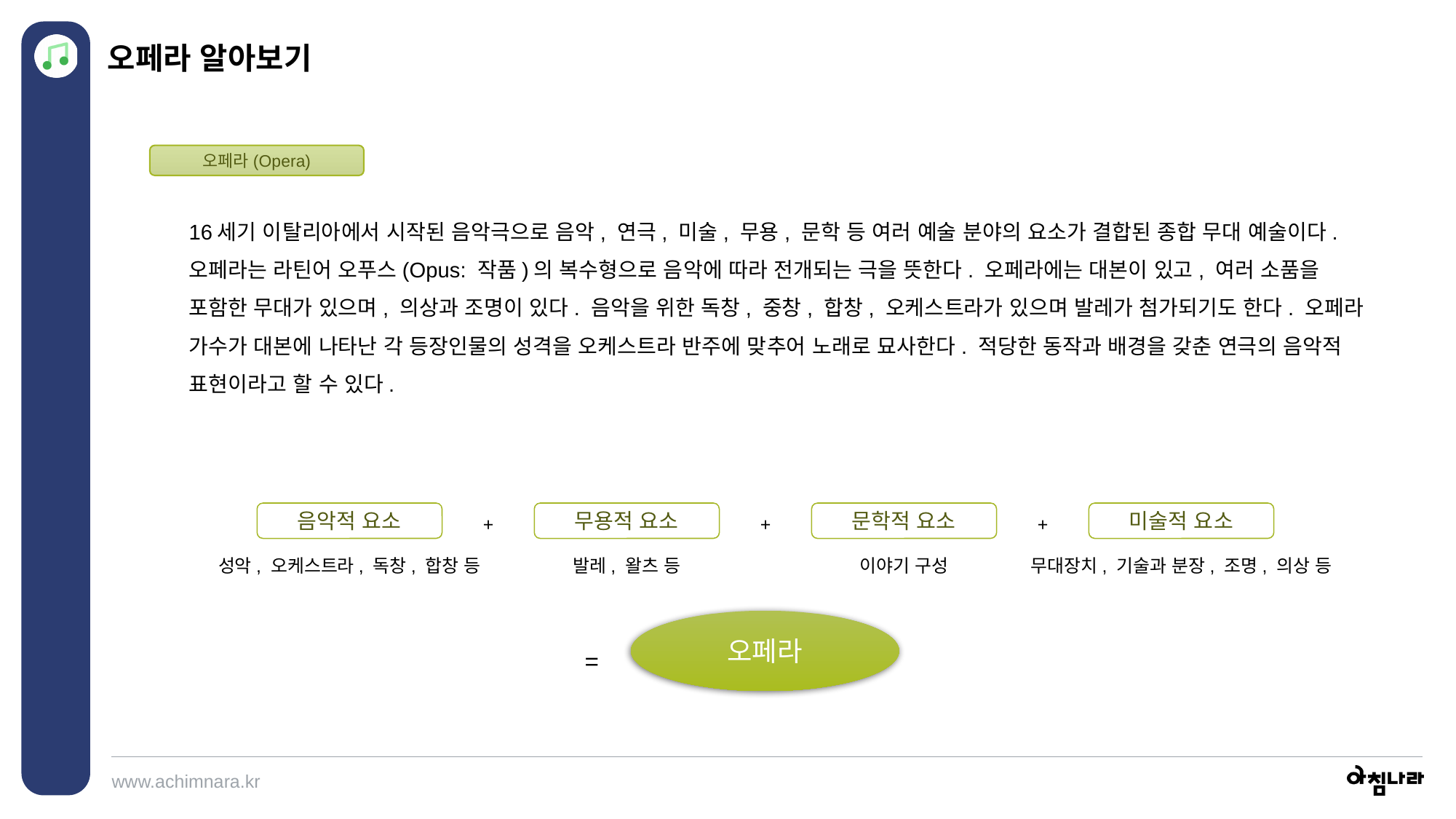

오페라 알아보기
오페라(Opera)
16세기 이탈리아에서 시작된 음악극으로 음악, 연극, 미술, 무용, 문학 등 여러 예술 분야의 요소가 결합된 종합 무대 예술이다. 오페라는 라틴어 오푸스(Opus: 작품)의 복수형으로 음악에 따라 전개되는 극을 뜻한다. 오페라에는 대본이 있고, 여러 소품을 포함한 무대가 있으며, 의상과 조명이 있다. 음악을 위한 독창, 중창, 합창, 오케스트라가 있으며 발레가 첨가되기도 한다. 오페라 가수가 대본에 나타난 각 등장인물의 성격을 오케스트라 반주에 맞추어 노래로 묘사한다. 적당한 동작과 배경을 갖춘 연극의 음악적 표현이라고 할 수 있다.
+
+
+
음악적 요소
무용적 요소
문학적 요소
미술적 요소
성악, 오케스트라, 독창, 합창 등
발레, 왈츠 등
이야기 구성
무대장치, 기술과 분장, 조명, 의상 등
오페라
=